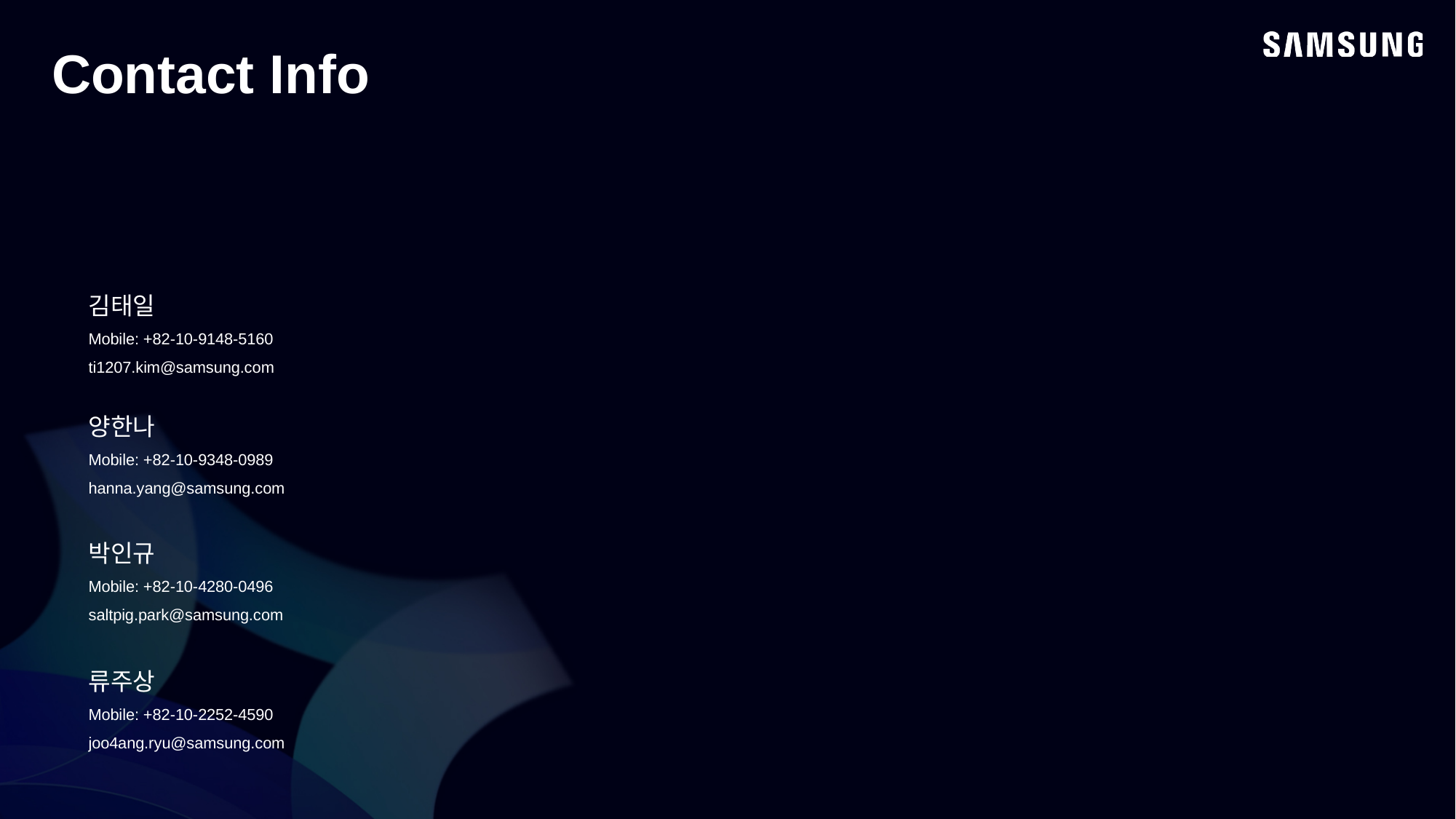

Contact Info
김태일
Mobile: +82-10-9148-5160
ti1207.kim@samsung.com

양한나
Mobile: +82-10-9348-0989
hanna.yang@samsung.com

박인규
Mobile: +82-10-4280-0496
saltpig.park@samsung.com

류주상
Mobile: +82-10-2252-4590
joo4ang.ryu@samsung.com